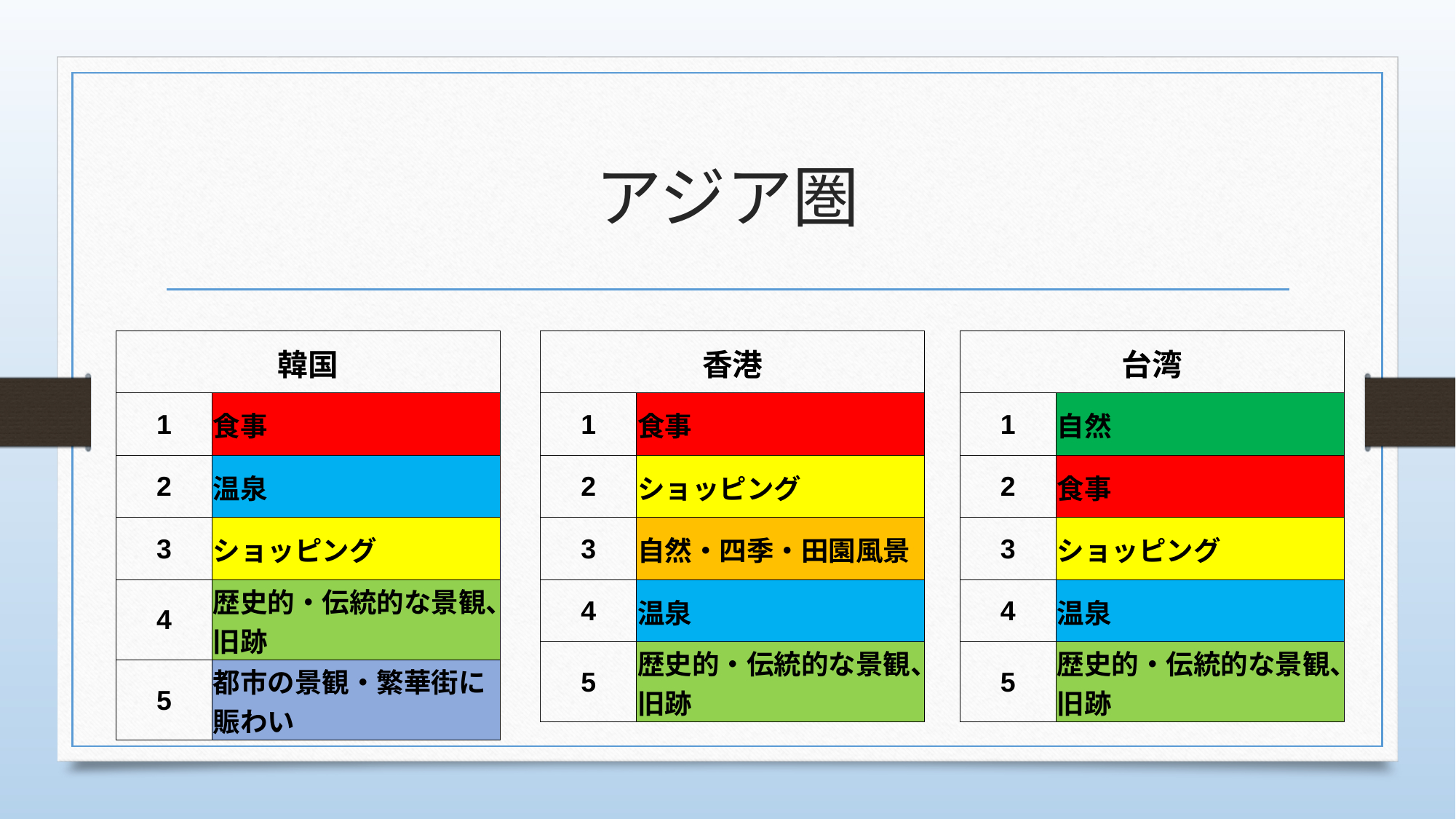

# アジア圏
| 韓国 |  |
| --- | --- |
| 1 | 食事 |
| 2 | 温泉 |
| 3 | ショッピング |
| 4 | 歴史的・伝統的な景観、旧跡 |
| 5 | 都市の景観・繁華街に賑わい |
| 香港 |  |
| --- | --- |
| 1 | 食事 |
| 2 | ショッピング |
| 3 | 自然・四季・田園風景 |
| 4 | 温泉 |
| 5 | 歴史的・伝統的な景観、旧跡 |
| 台湾 |  |
| --- | --- |
| 1 | 自然 |
| 2 | 食事 |
| 3 | ショッピング |
| 4 | 温泉 |
| 5 | 歴史的・伝統的な景観、旧跡 |